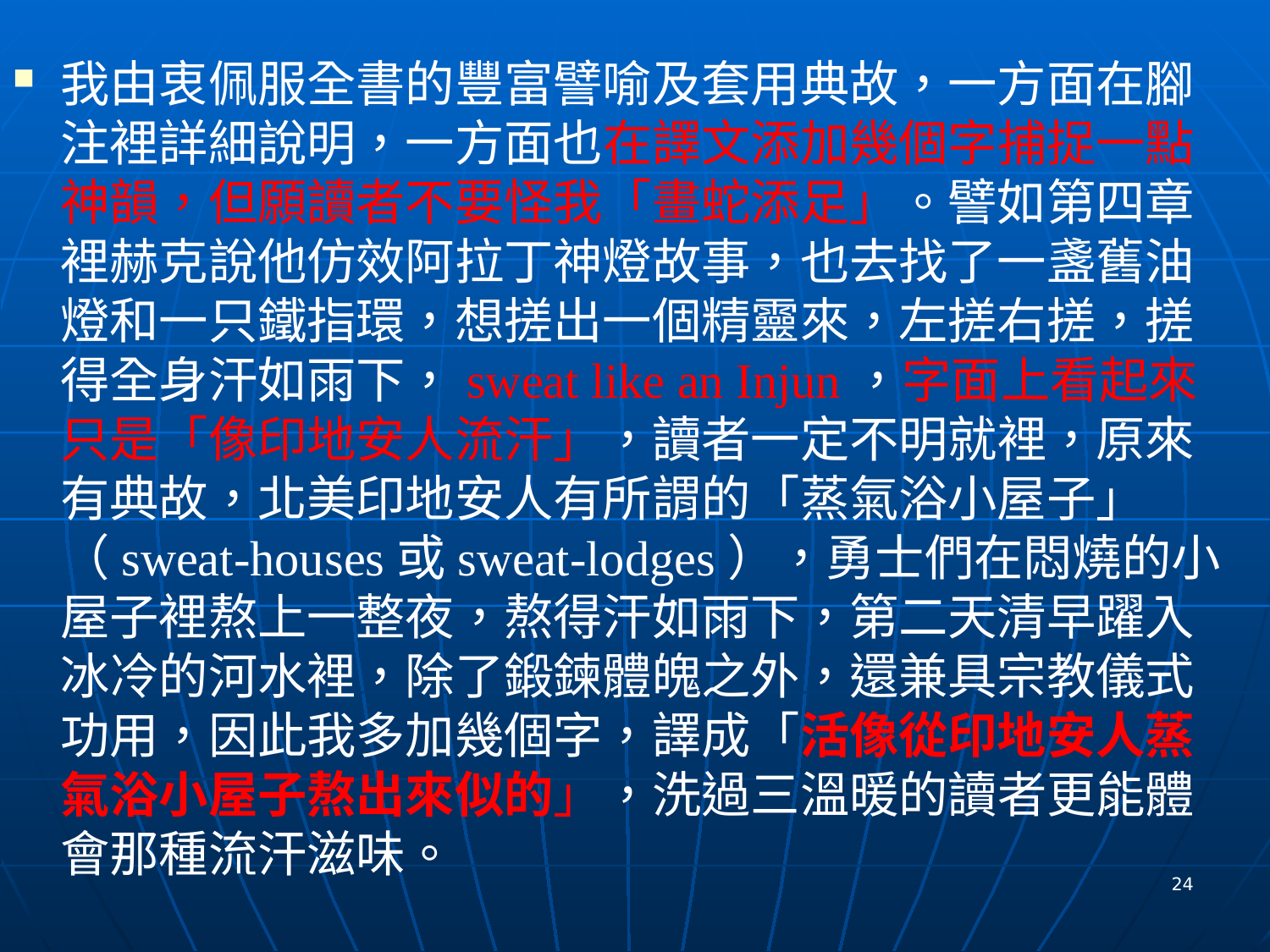

我由衷佩服全書的豐富譬喻及套用典故，一方面在腳注裡詳細說明，一方面也在譯文添加幾個字捕捉一點神韻，但願讀者不要怪我「畫蛇添足」。譬如第四章裡赫克說他仿效阿拉丁神燈故事，也去找了一盞舊油燈和一只鐵指環，想搓出一個精靈來，左搓右搓，搓得全身汗如雨下，sweat like an Injun，字面上看起來只是「像印地安人流汗」，讀者一定不明就裡，原來有典故，北美印地安人有所謂的「蒸氣浴小屋子」（sweat-houses或sweat-lodges），勇士們在悶燒的小屋子裡熬上一整夜，熬得汗如雨下，第二天清早躍入冰冷的河水裡，除了鍛鍊體魄之外，還兼具宗教儀式功用，因此我多加幾個字，譯成「活像從印地安人蒸氣浴小屋子熬出來似的」，洗過三溫暖的讀者更能體會那種流汗滋味。

24